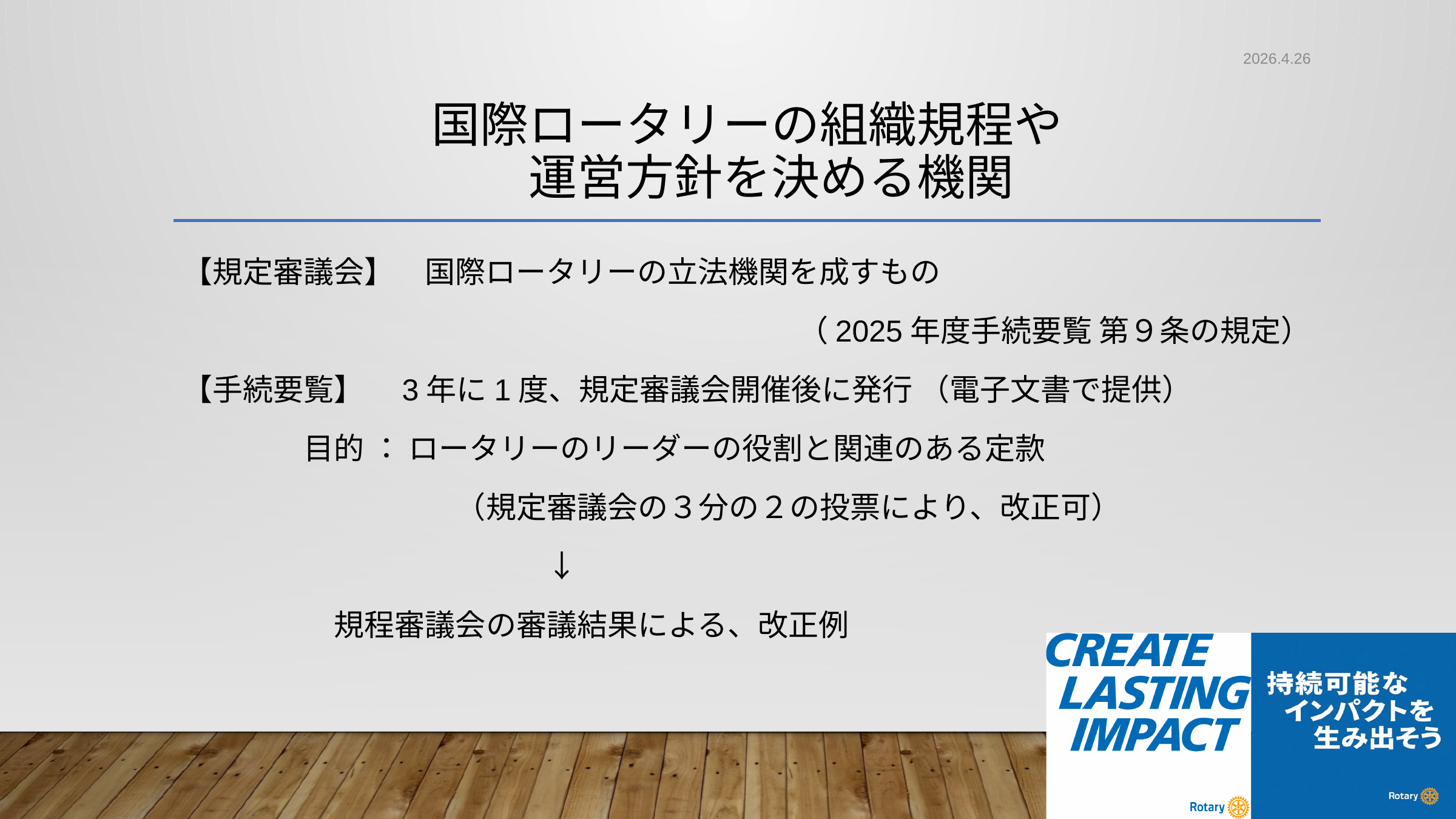

2026.4.26
# 国際ロータリーの組織規程や 　運営方針を決める機関
【規定審議会】　国際ロータリーの立法機関を成すもの
　　　　（2025年度手続要覧 第９条の規定）
【手続要覧】　3年に1度、規定審議会開催後に発行 （電子文書で提供）
　　　　目的 ： ロータリーのリーダーの役割と関連のある定款
　　　　　　　　　（規定審議会の３分の２の投票により、改正可）
　　　　　　　　　　　　↓
　　　　　規程審議会の審議結果による、改正例